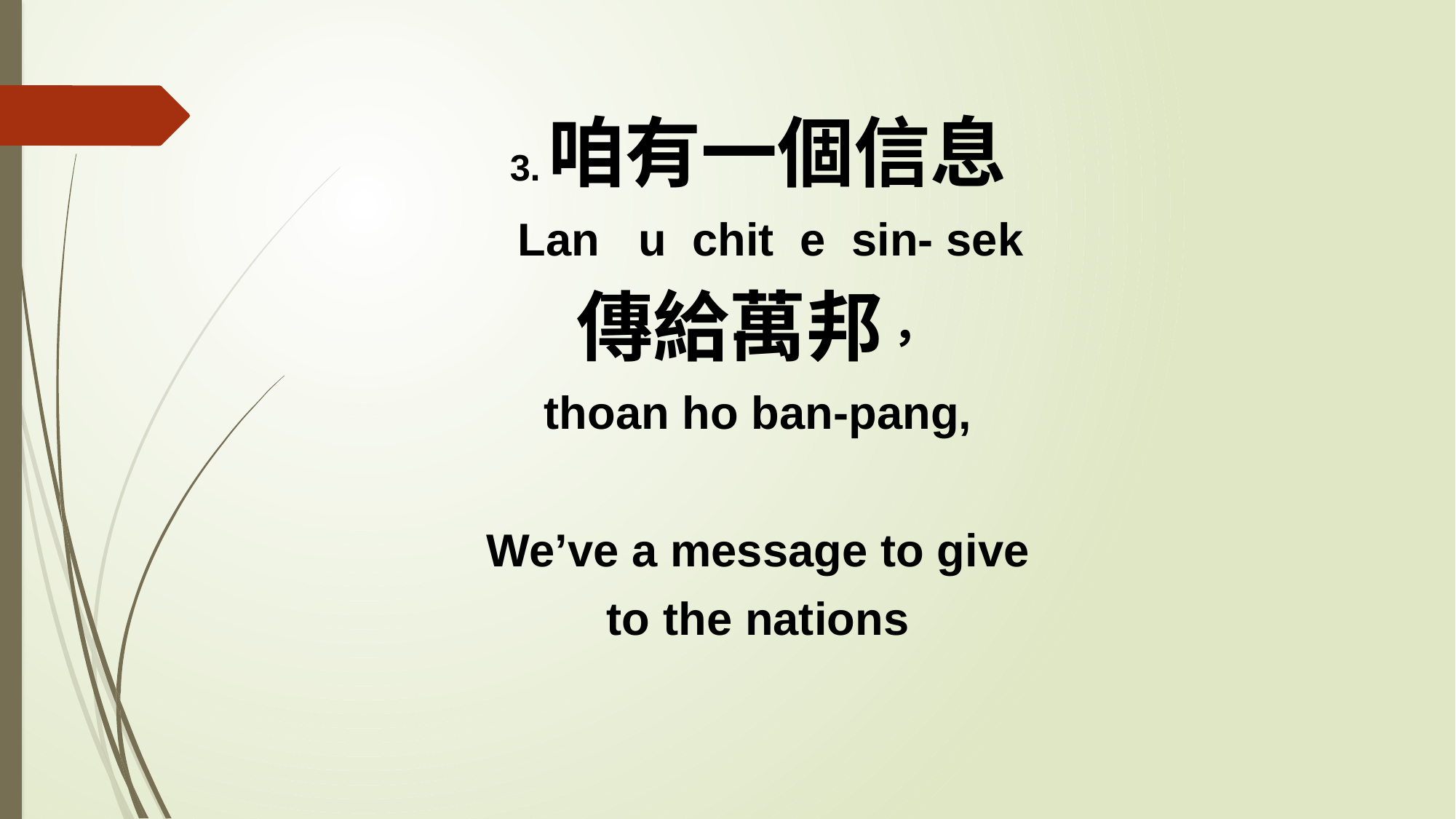

3.咱有一個信息
  Lan   u  chit  e  sin- sek
傳給萬邦，
thoan ho ban-pang,

We’ve a message to give
to the nations